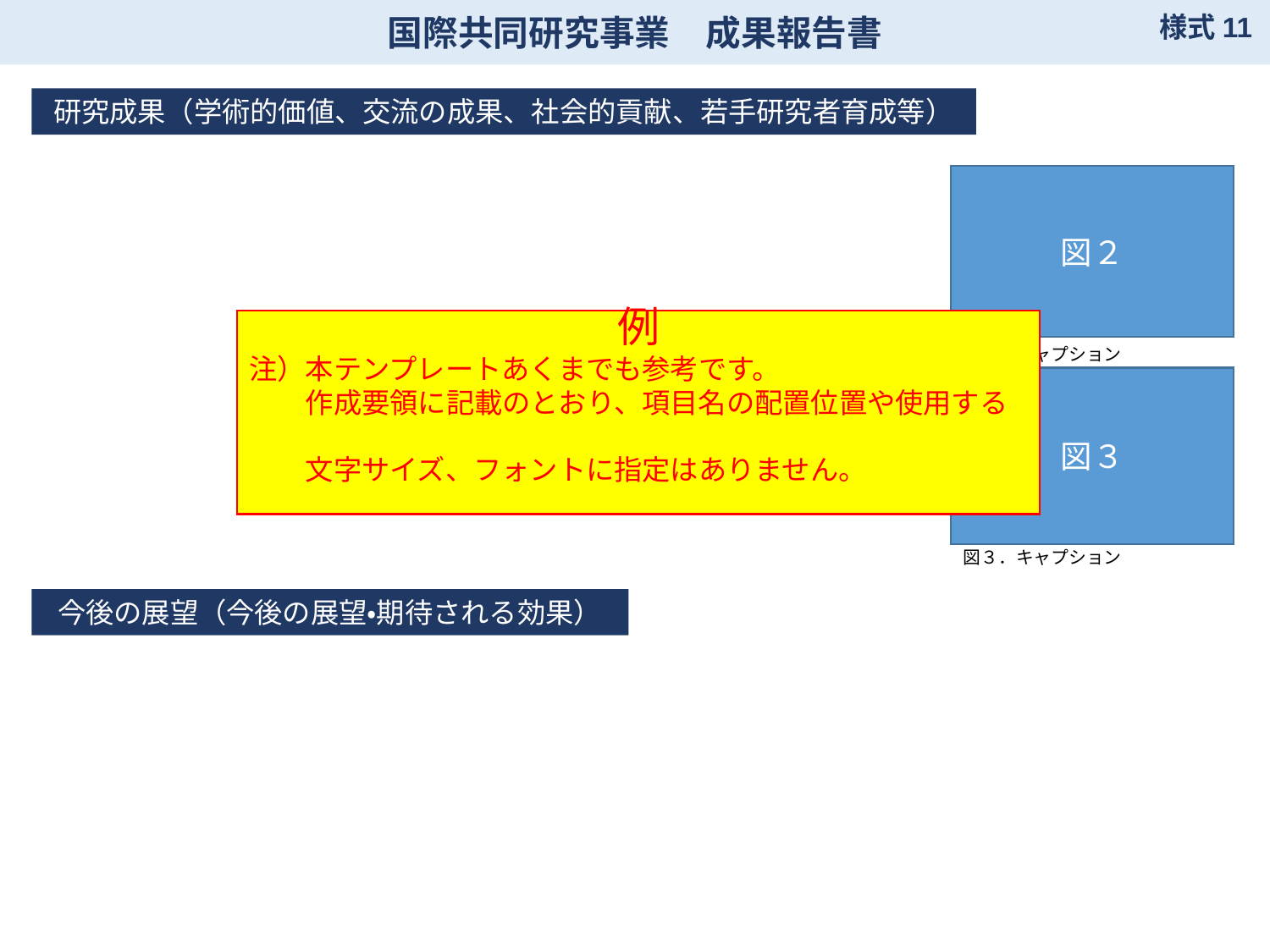

研究成果（学術的価値、交流の成果、社会的貢献、若手研究者育成等）

図２
例
注）本テンプレートあくまでも参考です。
　　作成要領に記載のとおり、項目名の配置位置や使用する
　　文字サイズ、フォントに指定はありません。

図２．キャプション
図３
図３．キャプション
今後の展望（今後の展望・期待される効果）